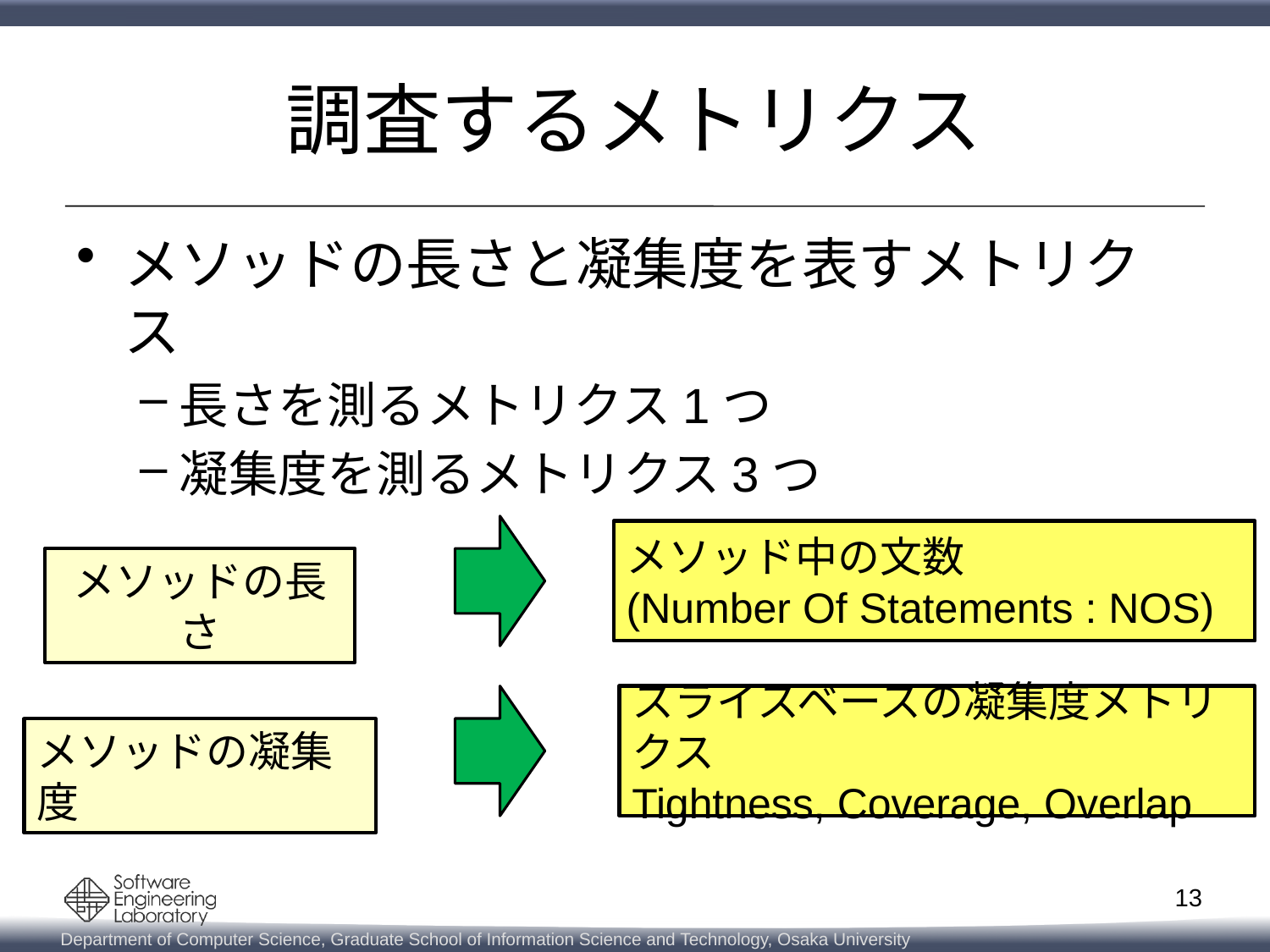

# 調査するメトリクス
メソッドの長さと凝集度を表すメトリクス
長さを測るメトリクス1つ
凝集度を測るメトリクス3つ
メソッド中の文数
(Number Of Statements : NOS)

メソッドの長さ
スライスベースの凝集度メトリクス
Tightness, Coverage, Overlap

メソッドの凝集度
13